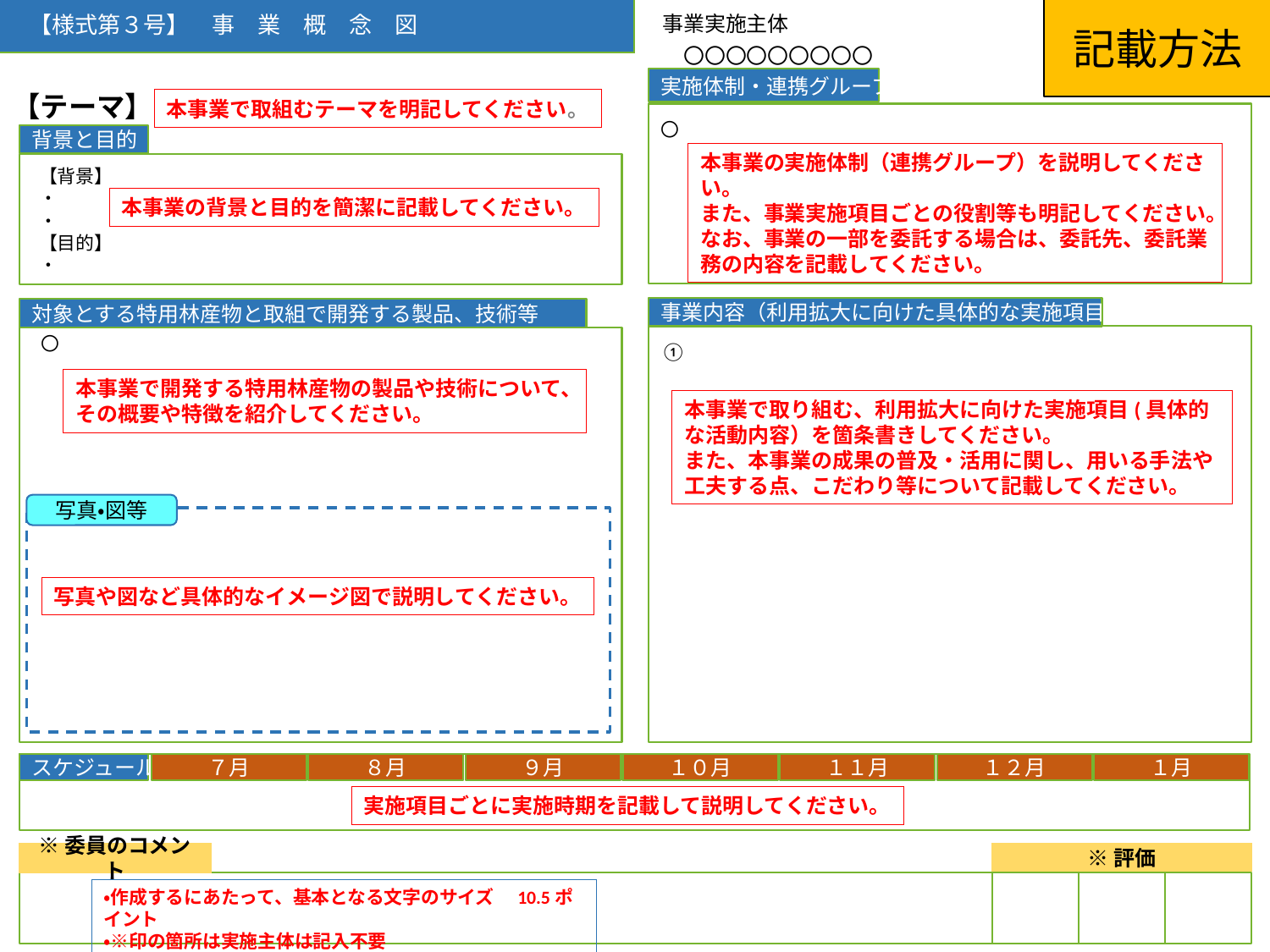

記載方法
【様式第３号】　事　業　概　念　図
※申込Ｎｏ
事業実施主体
　〇〇〇〇〇〇〇〇〇
【テーマ】
実施体制・連携グループ
本事業で取組むテーマを明記してください。

〇

背景と目的
本事業の実施体制（連携グループ）を説明してください。
また、事業実施項目ごとの役割等も明記してください。
なお、事業の一部を委託する場合は、委託先、委託業務の内容を記載してください。

【背景】
・
・
【目的】
・
本事業の背景と目的を簡潔に記載してください。
事業内容（利用拡大に向けた具体的な実施項目）
対象とする特用林産物と取組で開発する製品、技術等

〇

①
本事業で開発する特用林産物の製品や技術について、
その概要や特徴を紹介してください。
本事業で取り組む、利用拡大に向けた実施項目(具体的な活動内容）を箇条書きしてください。
また、本事業の成果の普及・活用に関し、用いる手法や工夫する点、こだわり等について記載してください。
写真・図等

写真や図など具体的なイメージ図で説明してください。
スケジュール

７月
８月
９月
１０月
１１月
１２月
１月
実施項目ごとに実施時期を記載して説明してください。
※委員のコメント
※評価

・作成するにあたって、基本となる文字のサイズ　10.5ポイント
・※印の箇所は実施主体は記入不要